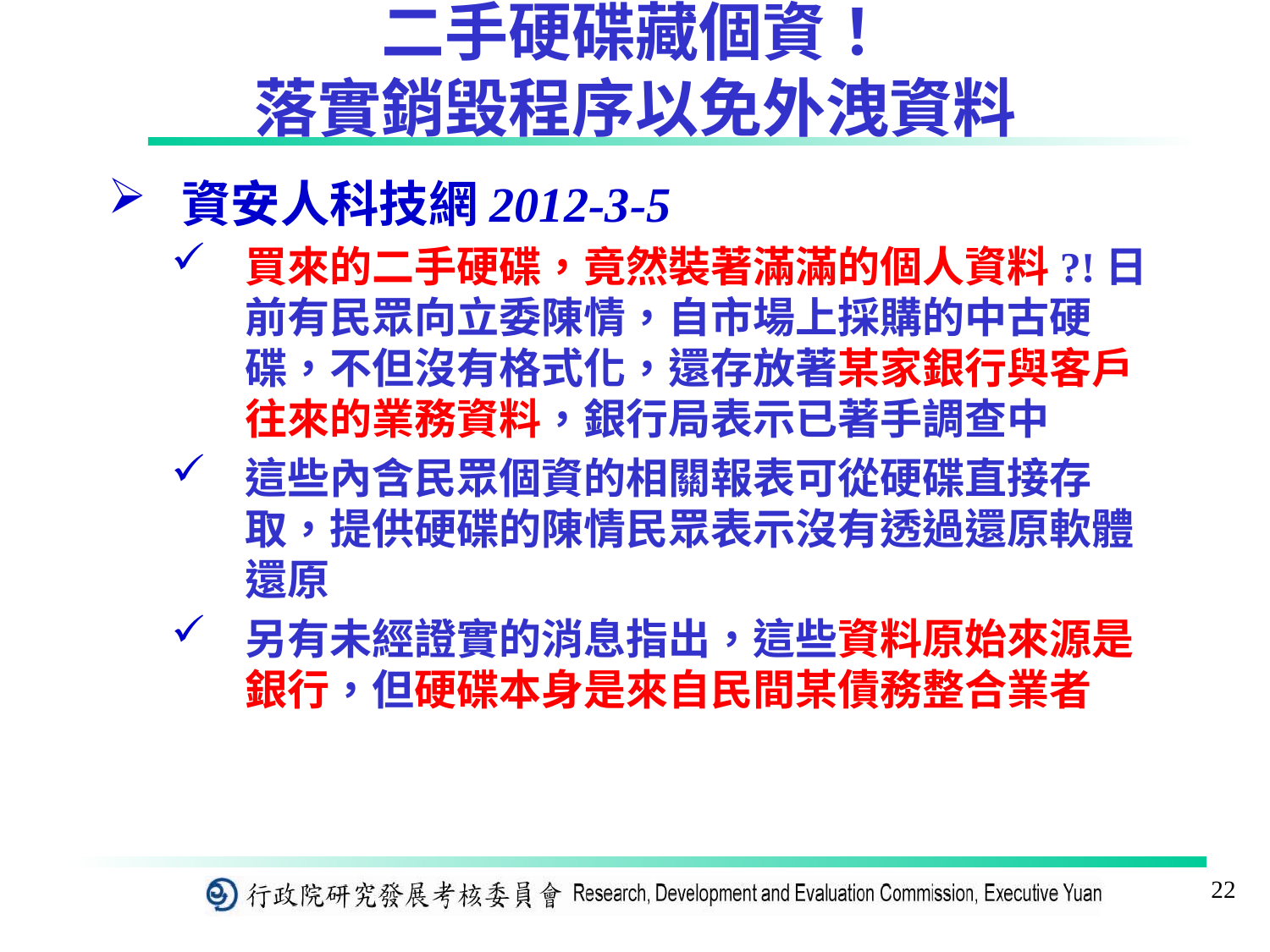

# 二手硬碟藏個資！ 落實銷毀程序以免外洩資料
資安人科技網2012-3-5
買來的二手硬碟，竟然裝著滿滿的個人資料?!日前有民眾向立委陳情，自市場上採購的中古硬碟，不但沒有格式化，還存放著某家銀行與客戶往來的業務資料，銀行局表示已著手調查中
這些內含民眾個資的相關報表可從硬碟直接存取，提供硬碟的陳情民眾表示沒有透過還原軟體還原
另有未經證實的消息指出，這些資料原始來源是銀行，但硬碟本身是來自民間某債務整合業者
22